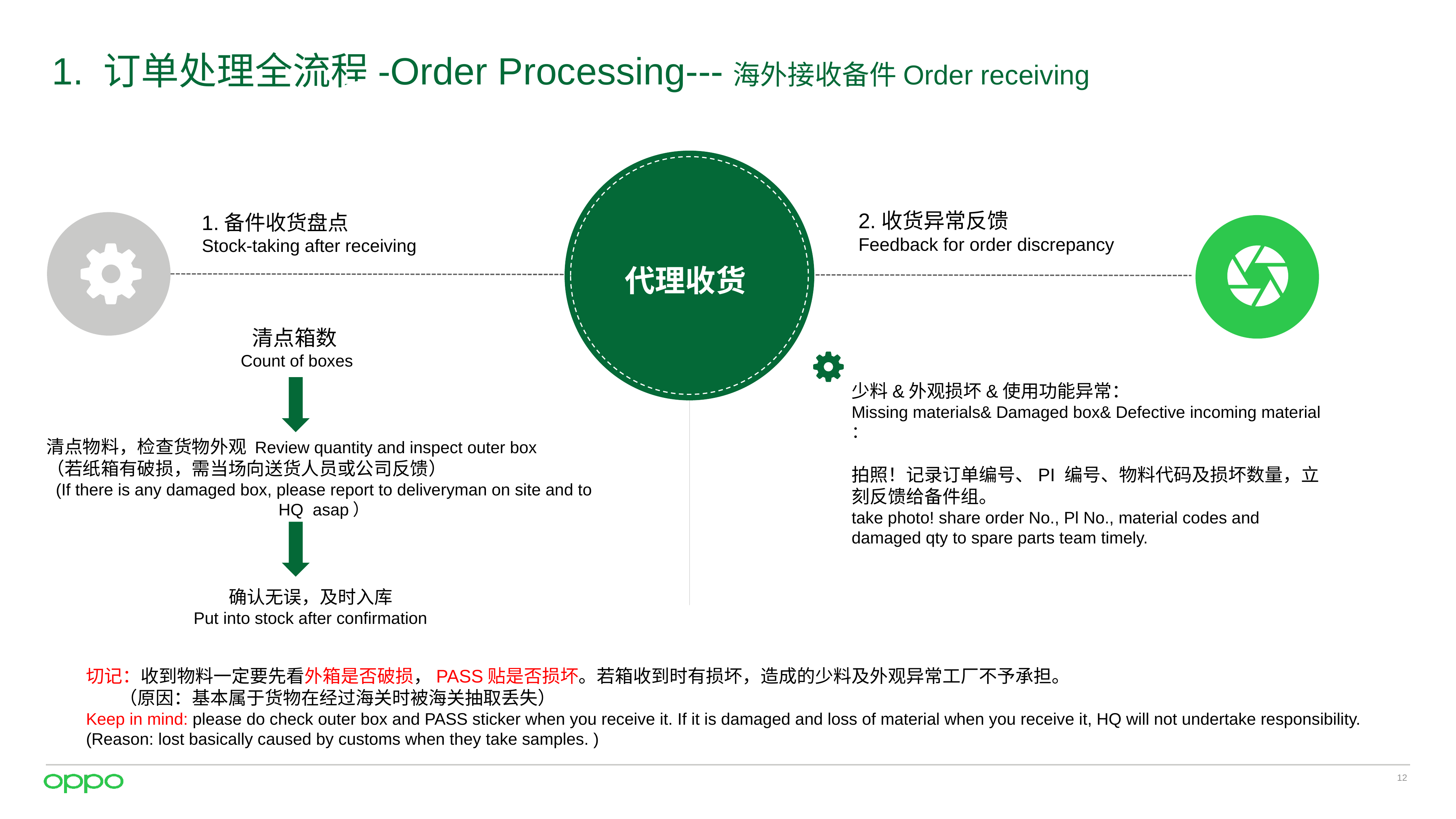

# 1. 订单处理全流程-Order Processing---海外接收备件Order receiving

2.收货异常反馈
Feedback for order discrepancy
1.备件收货盘点
Stock-taking after receiving

代理收货
清点箱数
Count of boxes

少料&外观损坏&使用功能异常：
Missing materials& Damaged box& Defective incoming material ：

拍照！记录订单编号、PI 编号、物料代码及损坏数量，立刻反馈给备件组。
take photo! share order No., Pl No., material codes and damaged qty to spare parts team timely.

清点物料，检查货物外观 Review quantity and inspect outer box
（若纸箱有破损，需当场向送货人员或公司反馈）
(If there is any damaged box, please report to deliveryman on site and to HQ  asap）

确认无误，及时入库
Put into stock after confirmation
切记：收到物料一定要先看外箱是否破损，PASS贴是否损坏。若箱收到时有损坏，造成的少料及外观异常工厂不予承担。
       （原因：基本属于货物在经过海关时被海关抽取丢失）
Keep in mind: please do check outer box and PASS sticker when you receive it. If it is damaged and loss of material when you receive it, HQ will not undertake responsibility. (Reason: lost basically caused by customs when they take samples. )